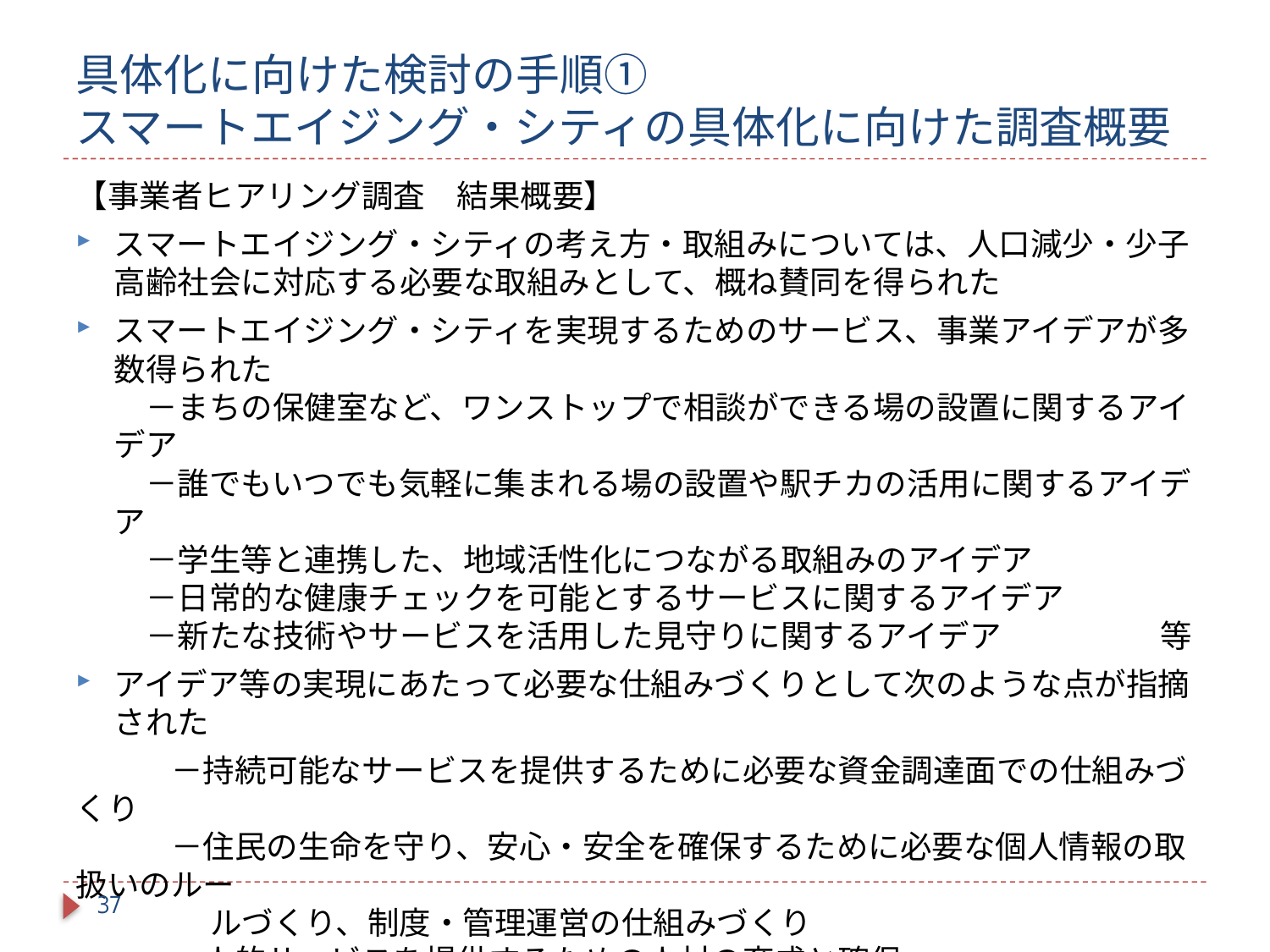

# 具体化に向けた検討の手順① スマートエイジング・シティの具体化に向けた調査概要
【事業者ヒアリング調査　結果概要】
スマートエイジング・シティの考え方・取組みについては、人口減少・少子高齢社会に対応する必要な取組みとして、概ね賛同を得られた
スマートエイジング・シティを実現するためのサービス、事業アイデアが多数得られた
　－まちの保健室など、ワンストップで相談ができる場の設置に関するアイデア
　－誰でもいつでも気軽に集まれる場の設置や駅チカの活用に関するアイデア
　－学生等と連携した、地域活性化につながる取組みのアイデア
　－日常的な健康チェックを可能とするサービスに関するアイデア
　－新たな技術やサービスを活用した見守りに関するアイデア　　　　　等
アイデア等の実現にあたって必要な仕組みづくりとして次のような点が指摘された
　　　－持続可能なサービスを提供するために必要な資金調達面での仕組みづくり
　　　－住民の生命を守り、安心・安全を確保するために必要な個人情報の取扱いのルー
 　　　　ルづくり、制度・管理運営の仕組みづくり
　　　－人的サービスを提供するための人材の育成と確保
　　　－受益者（高齢者自身）の機運醸成、意識改革
　　　－サービスが1社で完結せず、複数の主体が関わることが求められるため、事業者・行
 　　　　政など関係者が連携・協力する官民協働の仕組みづくり　　　　　　等
37